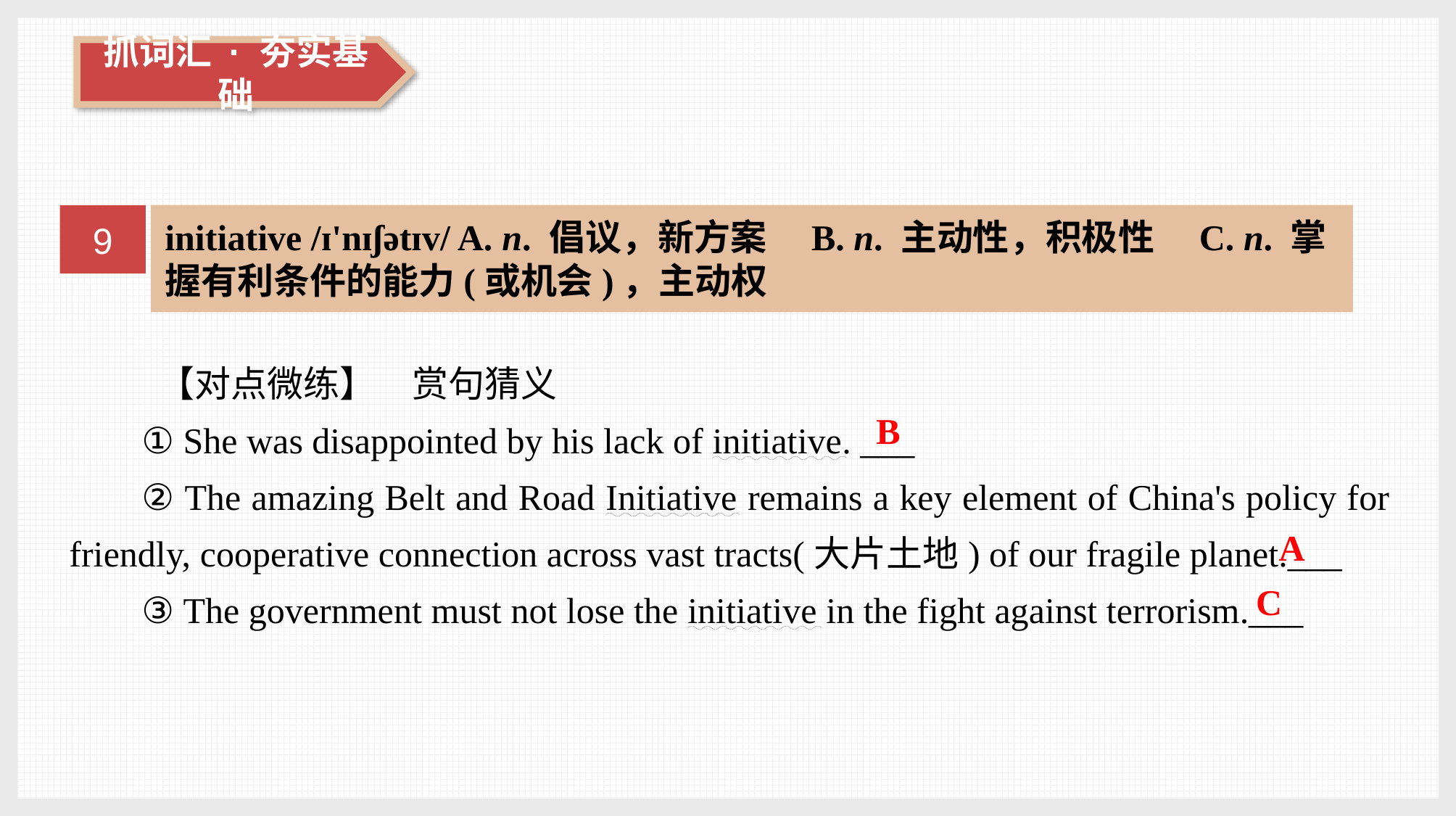

9

initiative /ɪ'nɪʃətɪv/ A. n. 倡议，新方案　B. n. 主动性，积极性　C. n. 掌握有利条件的能力(或机会)，主动权
 【对点微练】　赏句猜义
① She was disappointed by his lack of initiative. ___
② The amazing Belt and Road Initiative remains a key element of China's policy for friendly, cooperative connection across vast tracts(大片土地) of our fragile planet.___
③ The government must not lose the initiative in the fight against terrorism.___
B
A
C